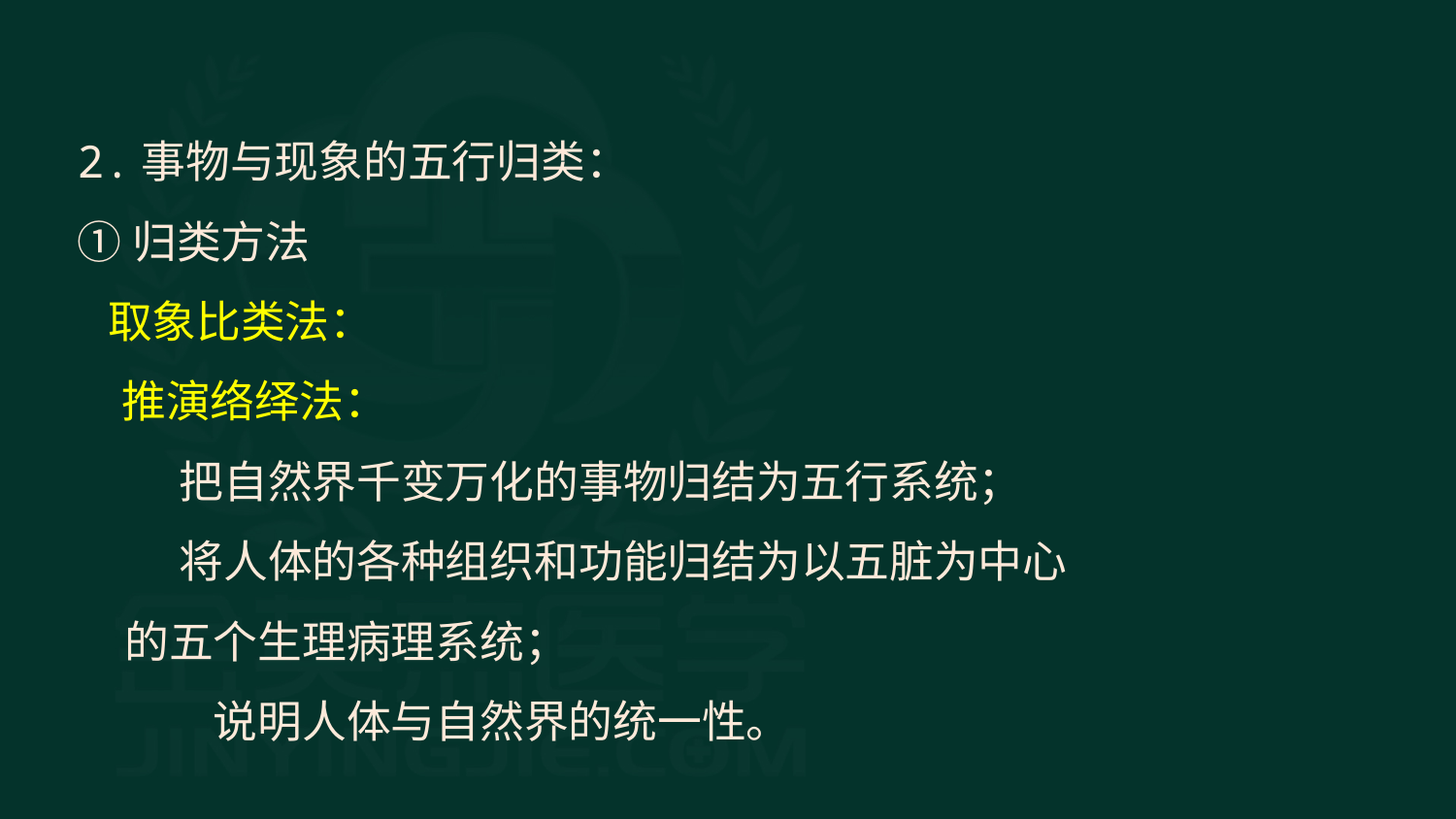

2.事物与现象的五行归类：
①归类方法
  取象比类法：
　推演络绎法：
　 把自然界千变万化的事物归结为五行系统；
　 将人体的各种组织和功能归结为以五脏为中心的五个生理病理系统；
　　说明人体与自然界的统一性。